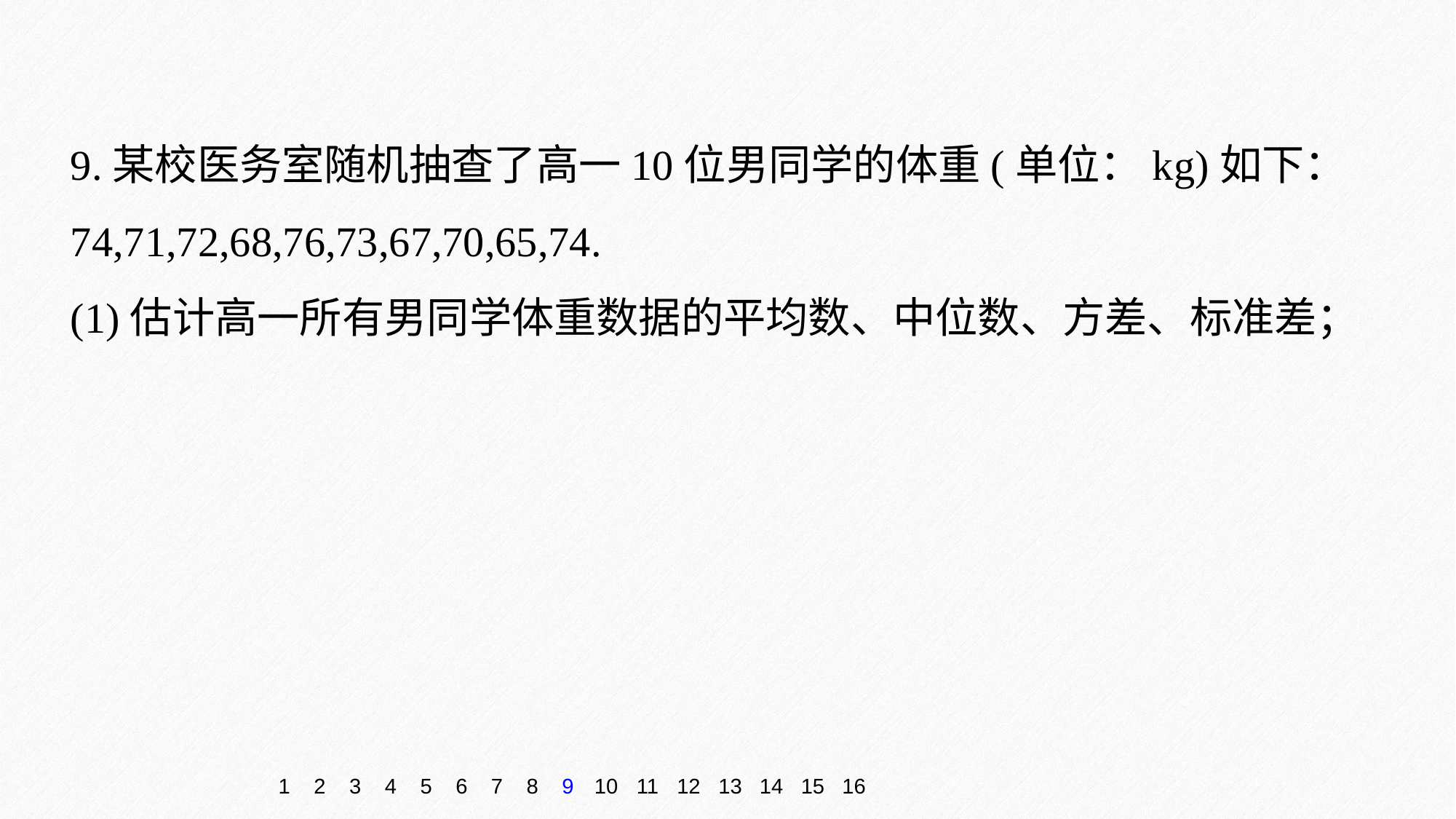

9.某校医务室随机抽查了高一10位男同学的体重(单位：kg)如下：
74,71,72,68,76,73,67,70,65,74.
(1)估计高一所有男同学体重数据的平均数、中位数、方差、标准差；
1
2
3
4
5
6
7
8
9
10
11
12
13
14
15
16